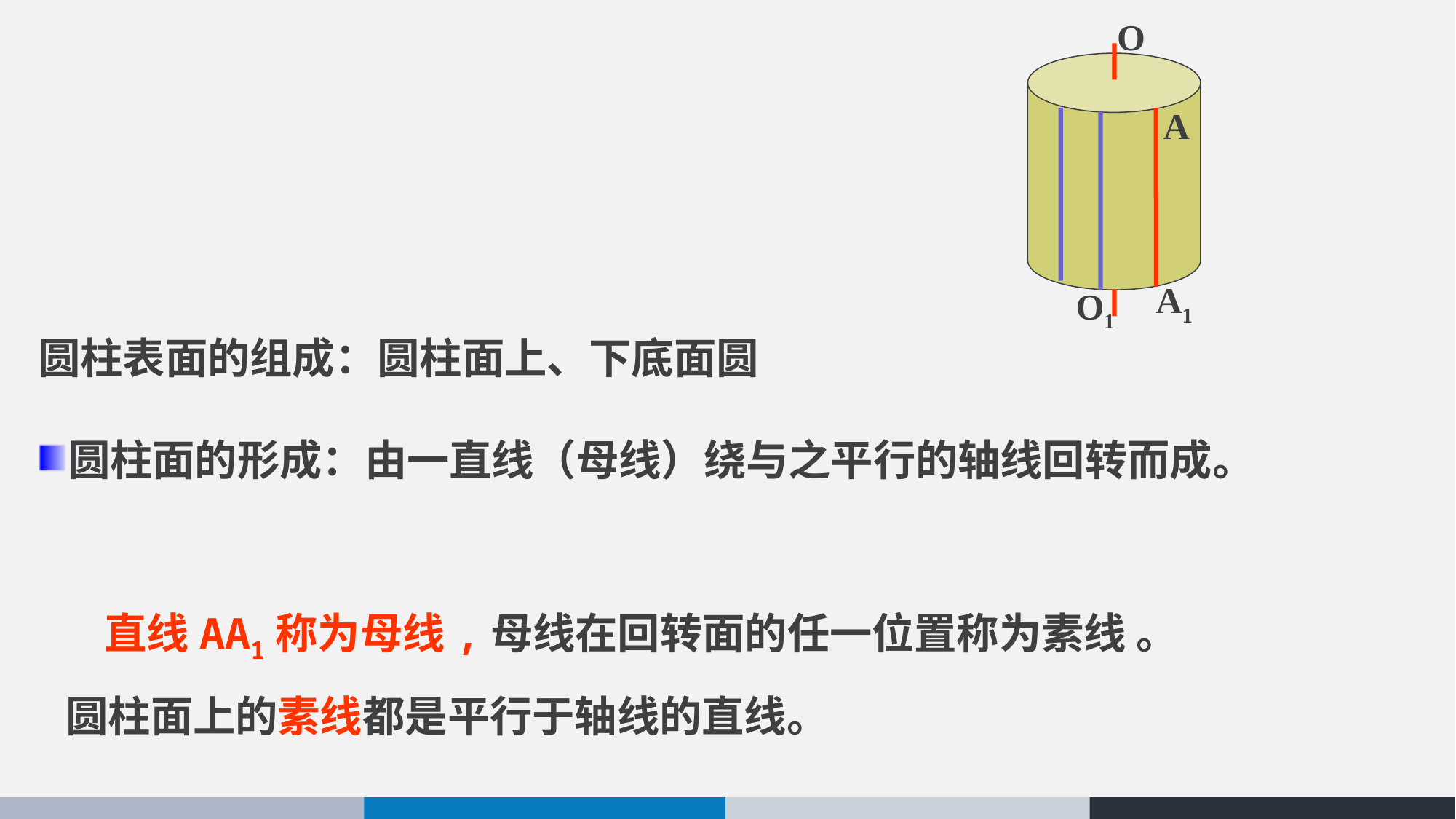

O

O1

A

A1

圆柱表面的组成：圆柱面上、下底面圆
圆柱面的形成：由一直线（母线）绕与之平行的轴线回转而成。
        直线AA1称为母线,母线在回转面的任一位置称为素线 。
    圆柱面上的素线都是平行于轴线的直线。